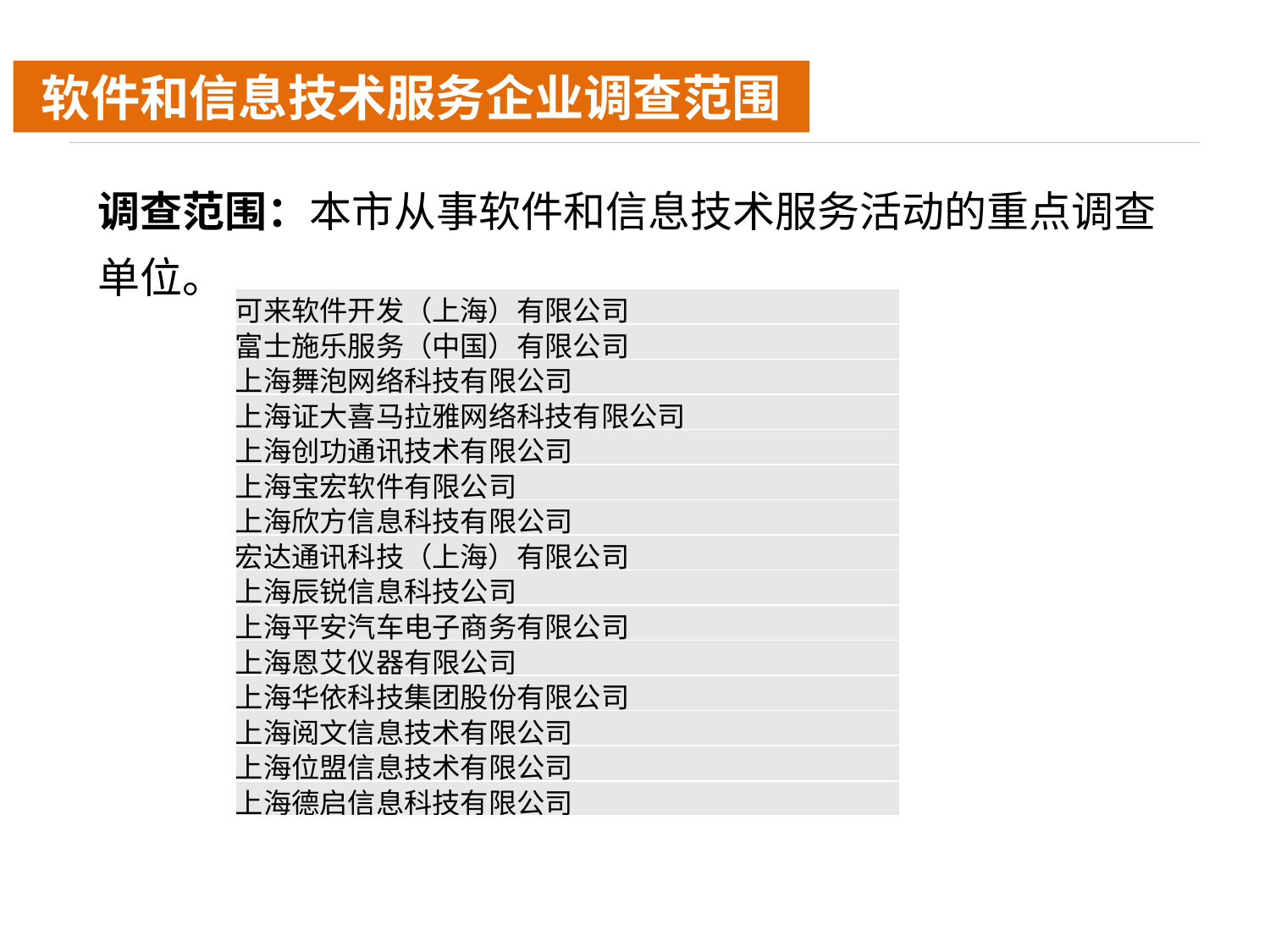

软件和信息技术服务企业调查范围

调查范围：本市从事软件和信息技术服务活动的重点调查单位。

| 可来软件开发（上海）有限公司 |
| --- |
| 富士施乐服务（中国）有限公司 |
| 上海舞泡网络科技有限公司 |
| 上海证大喜马拉雅网络科技有限公司 |
| 上海创功通讯技术有限公司 |
| 上海宝宏软件有限公司 |
| 上海欣方信息科技有限公司 |
| 宏达通讯科技（上海）有限公司 |
| 上海辰锐信息科技公司 |
| 上海平安汽车电子商务有限公司 |
| 上海恩艾仪器有限公司 |
| 上海华依科技集团股份有限公司 |
| 上海阅文信息技术有限公司 |
| 上海位盟信息技术有限公司 |
| 上海德启信息科技有限公司 |